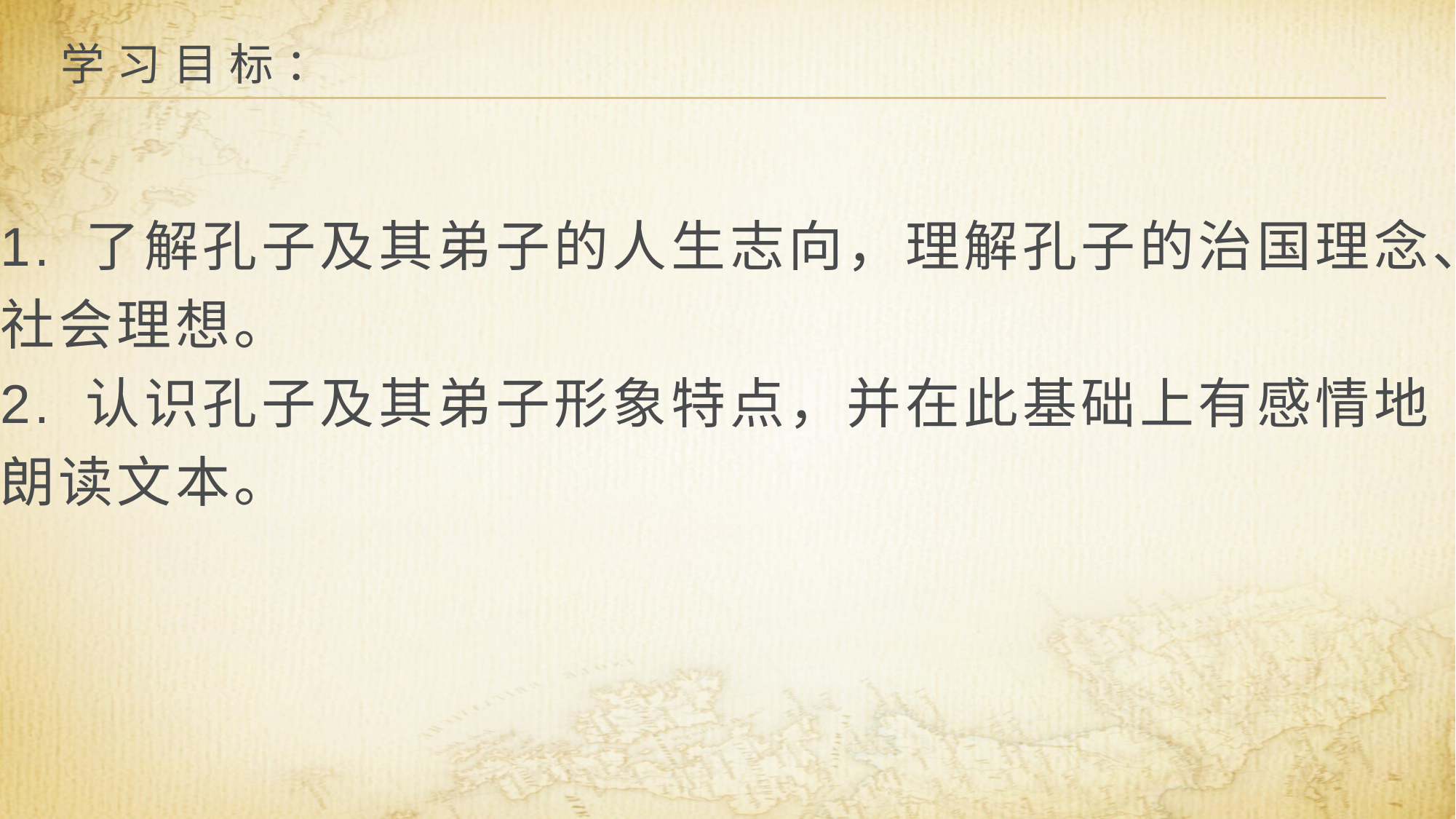

学习目标：
1. 了解孔子及其弟子的人生志向，理解孔子的治国理念、社会理想。
2. 认识孔子及其弟子形象特点，并在此基础上有感情地朗读文本。